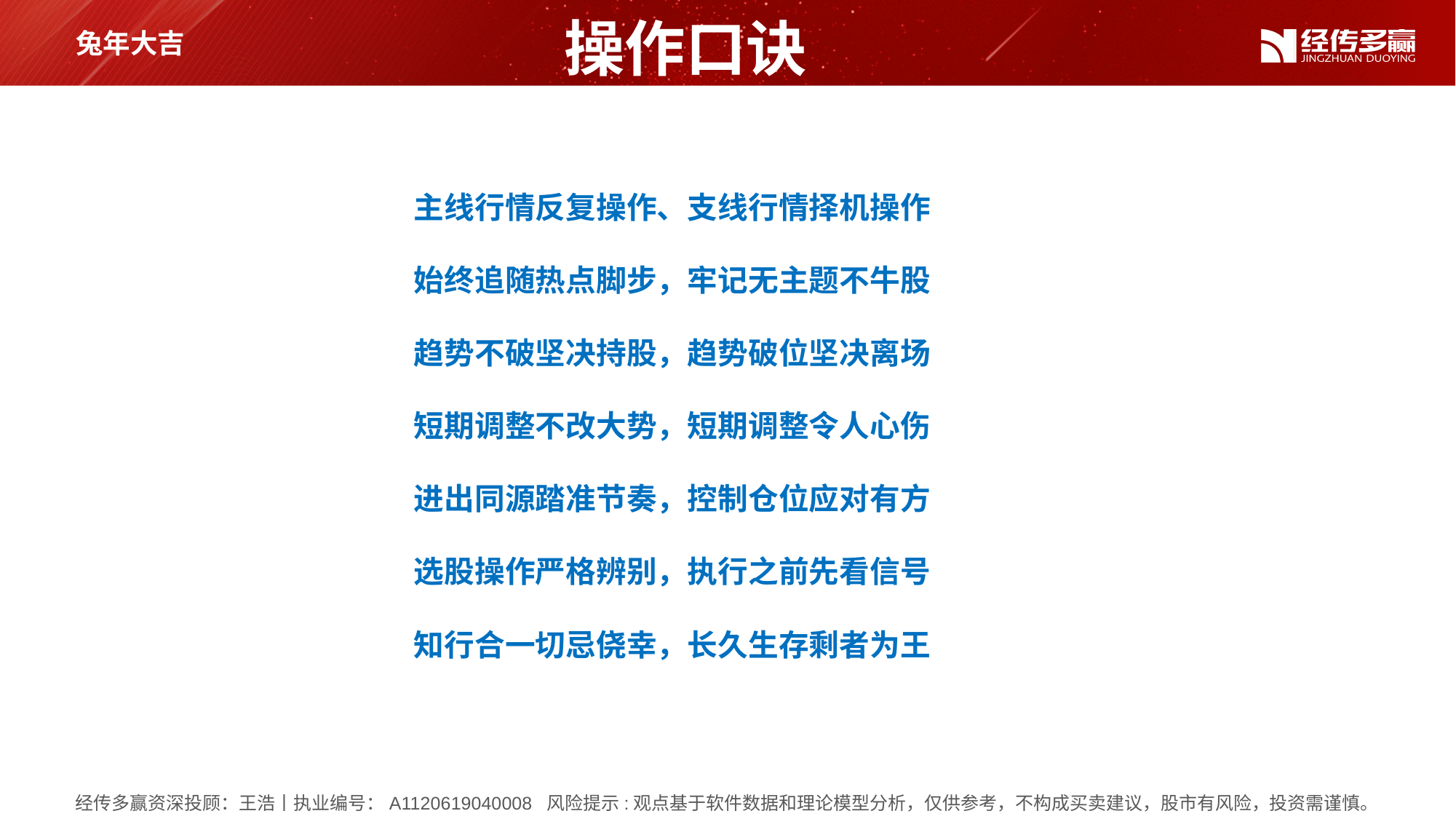

操作口诀
主线行情反复操作、支线行情择机操作
始终追随热点脚步，牢记无主题不牛股
趋势不破坚决持股，趋势破位坚决离场
短期调整不改大势，短期调整令人心伤
进出同源踏准节奏，控制仓位应对有方
选股操作严格辨别，执行之前先看信号
知行合一切忌侥幸，长久生存剩者为王